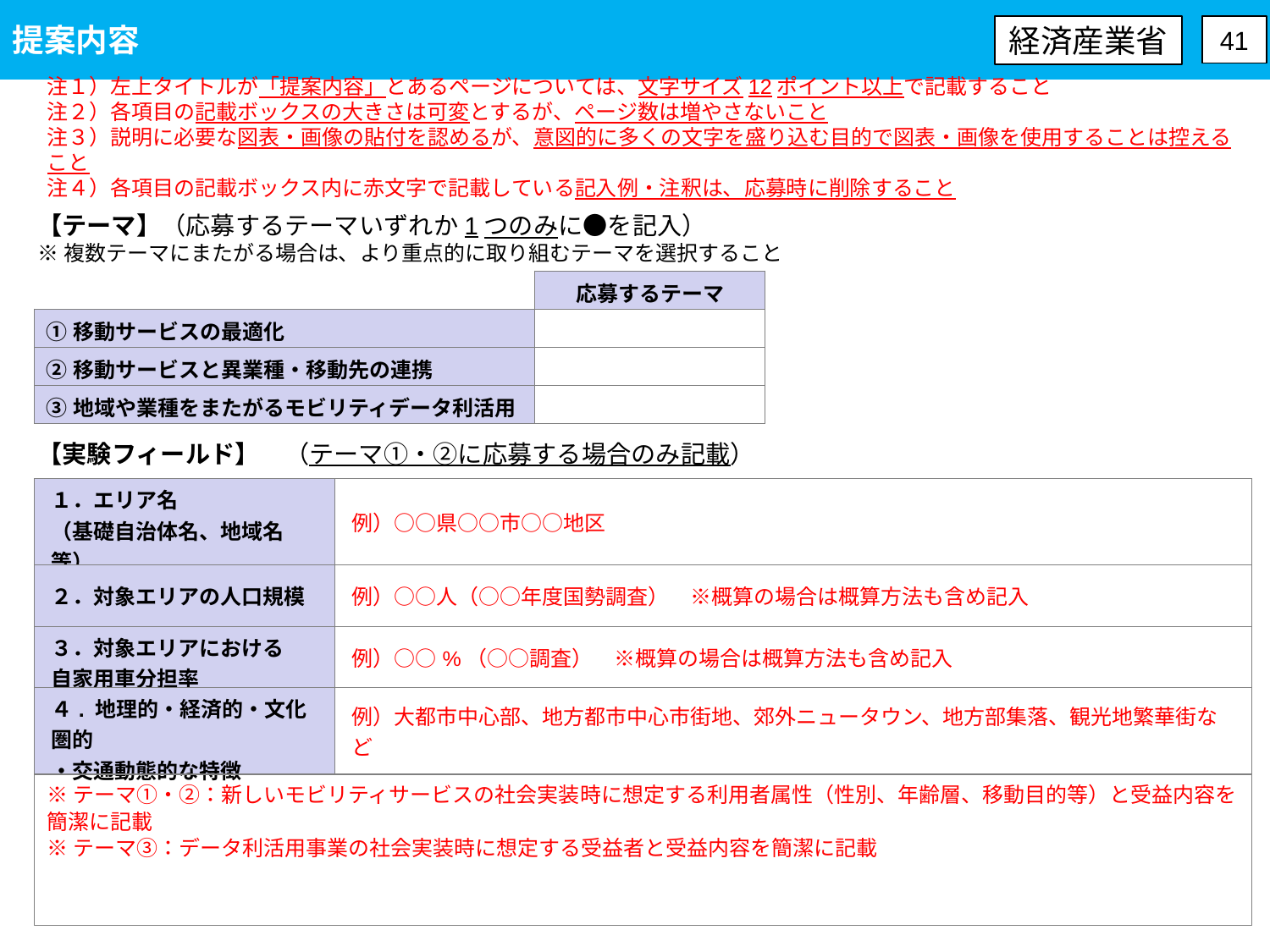

提案内容
経済産業省
41
注１）左上タイトルが「提案内容」とあるページについては、文字サイズ12ポイント以上で記載すること
注２）各項目の記載ボックスの大きさは可変とするが、ページ数は増やさないこと
注３）説明に必要な図表・画像の貼付を認めるが、意図的に多くの文字を盛り込む目的で図表・画像を使用することは控えること
注４）各項目の記載ボックス内に赤文字で記載している記入例・注釈は、応募時に削除すること
【テーマ】（応募するテーマいずれか1つのみに●を記入）
※複数テーマにまたがる場合は、より重点的に取り組むテーマを選択すること
|  | 応募するテーマ |
| --- | --- |
| ①移動サービスの最適化 |  |
| ②移動サービスと異業種・移動先の連携 |  |
| ③地域や業種をまたがるモビリティデータ利活用 |  |
【実験フィールド】　（テーマ①・②に応募する場合のみ記載）
| １．エリア名 （基礎自治体名、地域名等） | 例）○○県○○市○○地区 |
| --- | --- |
| ２．対象エリアの人口規模 | 例）○○人（○○年度国勢調査）　※概算の場合は概算方法も含め記入 |
| ３．対象エリアにおける 自家用車分担率 | 例）○○%（○○調査）　※概算の場合は概算方法も含め記入 |
| ４. 地理的・経済的・文化圏的 ・交通動態的な特徴 | 例）大都市中心部、地方都市中心市街地、郊外ニュータウン、地方部集落、観光地繁華街など |
【想定利用者】（テーマ①・②・③共通）
※テーマ①・②：新しいモビリティサービスの社会実装時に想定する利用者属性（性別、年齢層、移動目的等）と受益内容を簡潔に記載
※テーマ③：データ利活用事業の社会実装時に想定する受益者と受益内容を簡潔に記載